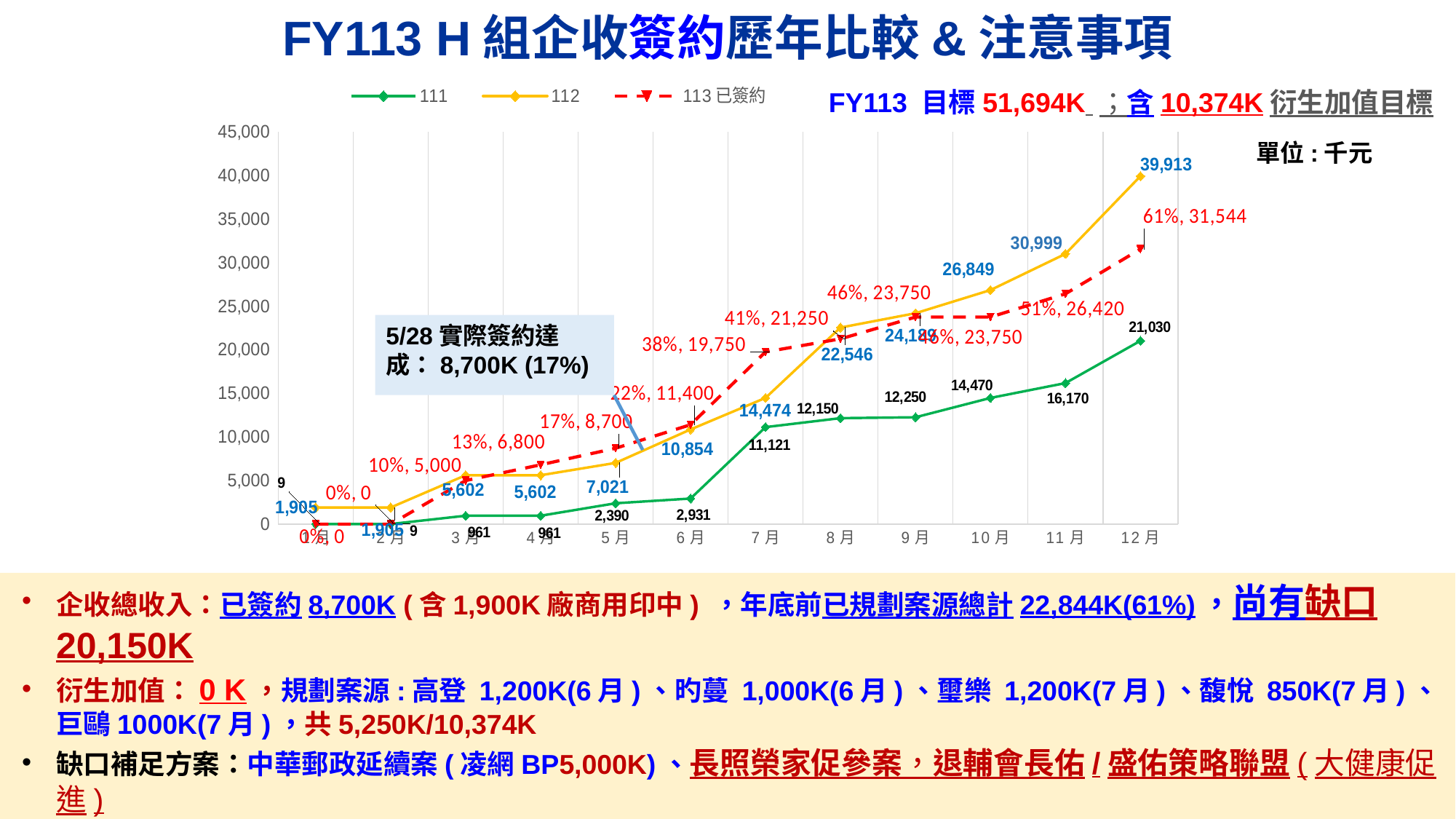

# FY113 H組企收簽約歷年比較&注意事項

[unsupported chart]

FY113 目標51,694K ；含10,374K衍生加值目標
單位:千元
5/28實際簽約達成：8,700K (17%)
企收總收入：已簽約8,700K (含1,900K廠商用印中) ，年底前已規劃案源總計22,844K(61%)，尚有缺口20,150K
衍生加值：0 K，規劃案源:高登 1,200K(6月)、旳蔓 1,000K(6月)、璽樂 1,200K(7月)、馥悅 850K(7月)、巨鷗1000K(7月)，共5,250K/10,374K
缺口補足方案：中華郵政延續案(凌網BP5,000K)、長照榮家促參案，退輔會長佑/盛佑策略聯盟(大健康促進)